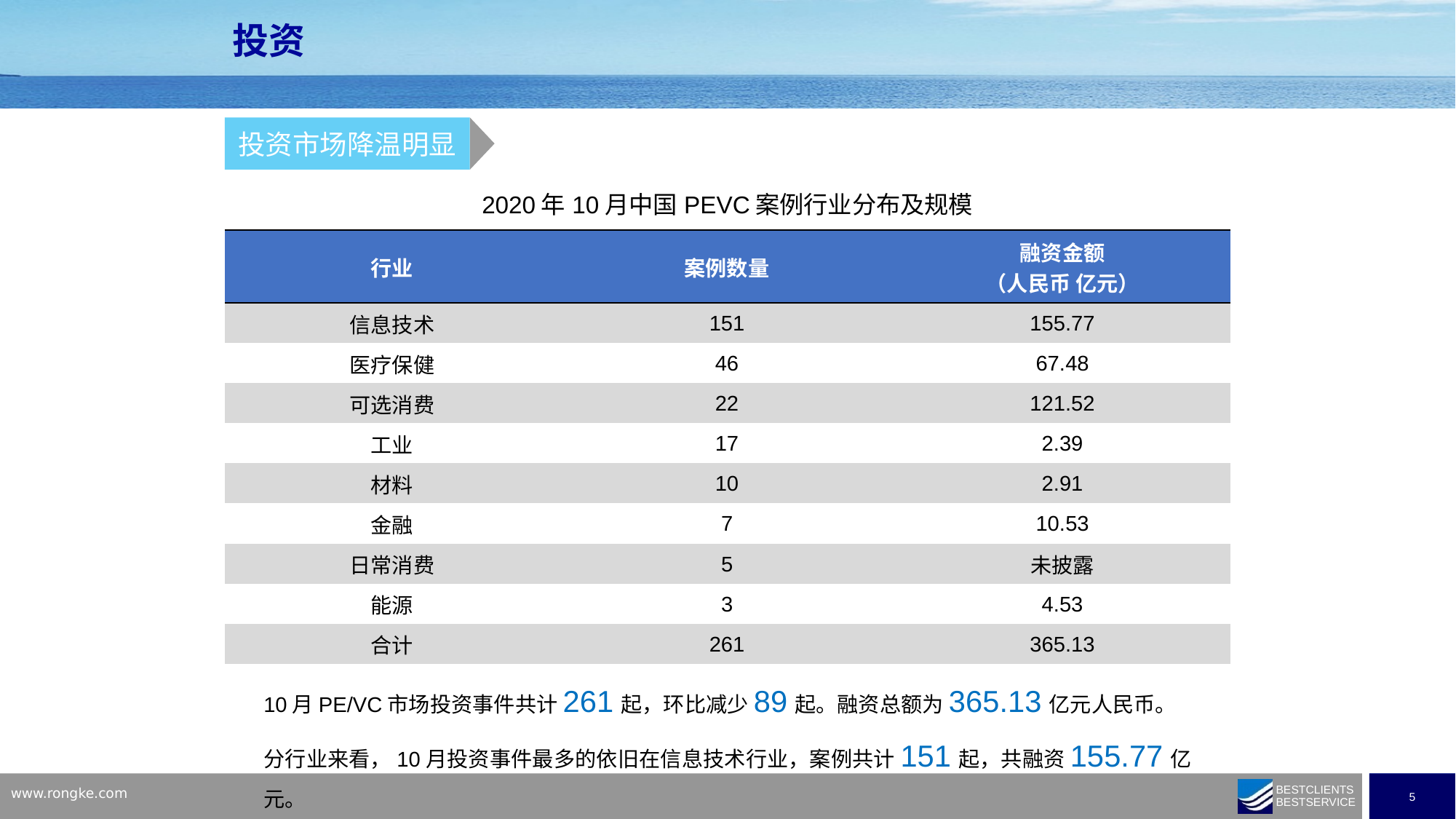

投资
投资市场降温明显

| 2020年10月中国PEVC案例行业分布及规模 |  |  |
| --- | --- | --- |
| 行业 | 案例数量 | 融资金额 （人民币 亿元） |
| 信息技术 | 151 | 155.77 |
| 医疗保健 | 46 | 67.48 |
| 可选消费 | 22 | 121.52 |
| 工业 | 17 | 2.39 |
| 材料 | 10 | 2.91 |
| 金融 | 7 | 10.53 |
| 日常消费 | 5 | 未披露 |
| 能源 | 3 | 4.53 |
| 合计 | 261 | 365.13 |
10月PE/VC市场投资事件共计261起，环比减少89起。融资总额为365.13亿元人民币。
分行业来看，10月投资事件最多的依旧在信息技术行业，案例共计151起，共融资155.77亿元。